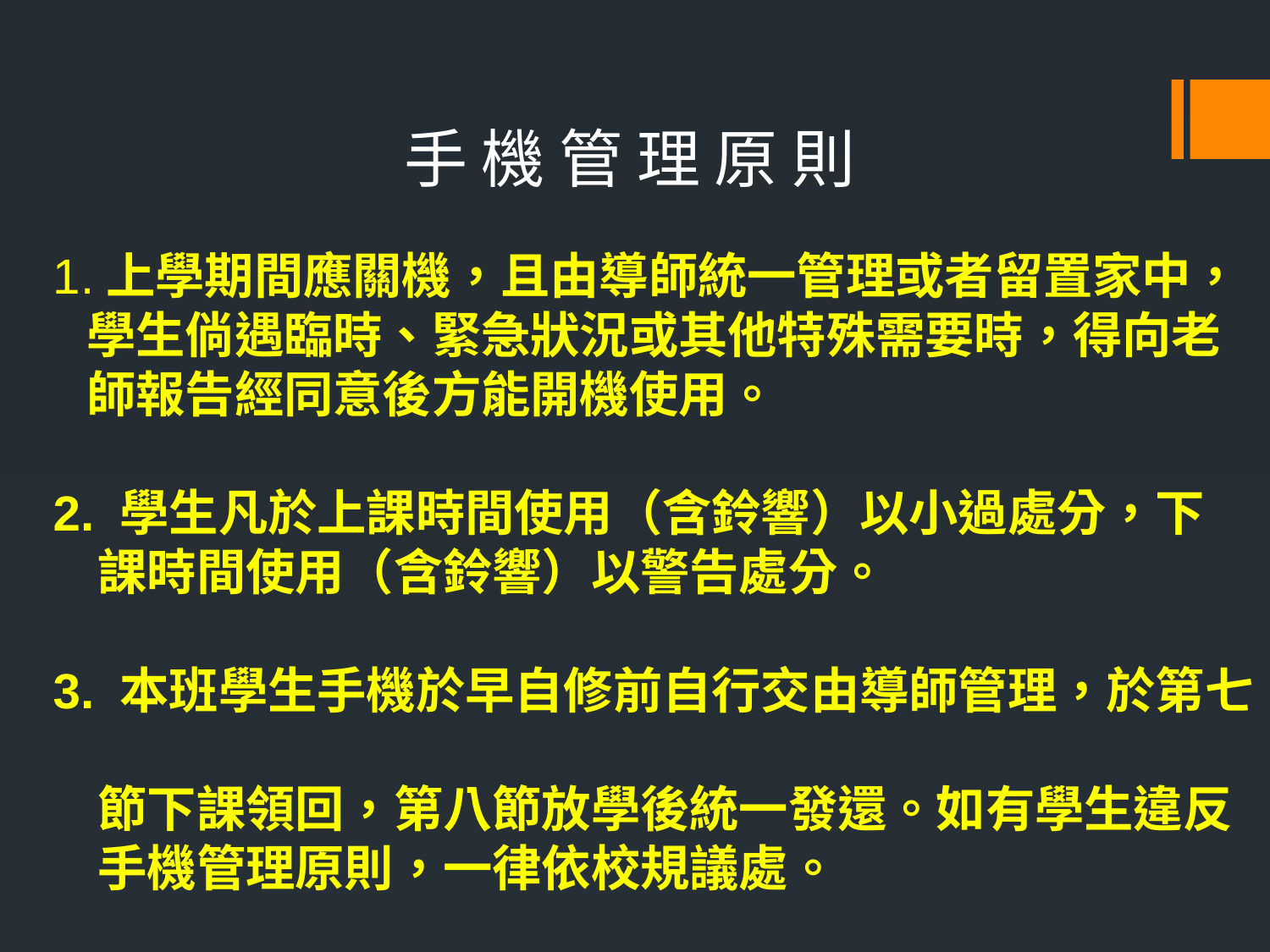

手 機 管 理 原 則
# 1.上學期間應關機，且由導師統一管理或者留置家中， 學生倘遇臨時、緊急狀況或其他特殊需要時，得向老 師報告經同意後方能開機使用。 2. 學生凡於上課時間使用（含鈴響）以小過處分，下 課時間使用（含鈴響）以警告處分。 3. 本班學生手機於早自修前自行交由導師管理，於第七 節下課領回，第八節放學後統一發還。如有學生違反 手機管理原則，一律依校規議處。